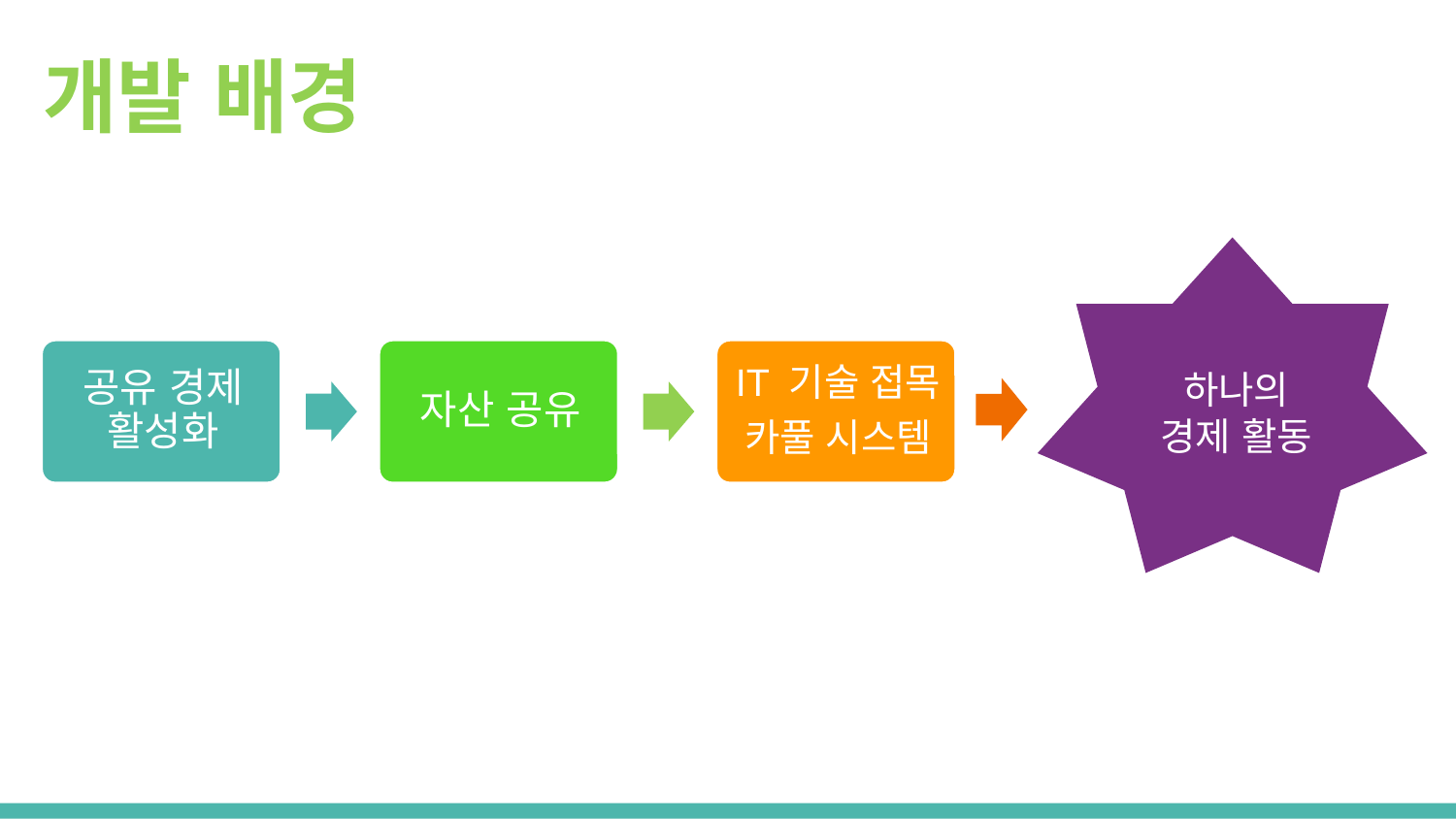

# 개발 배경

공유 경제 활성화

자산 공유

IT 기술 접목
카풀 시스템
하나의
경제 활동